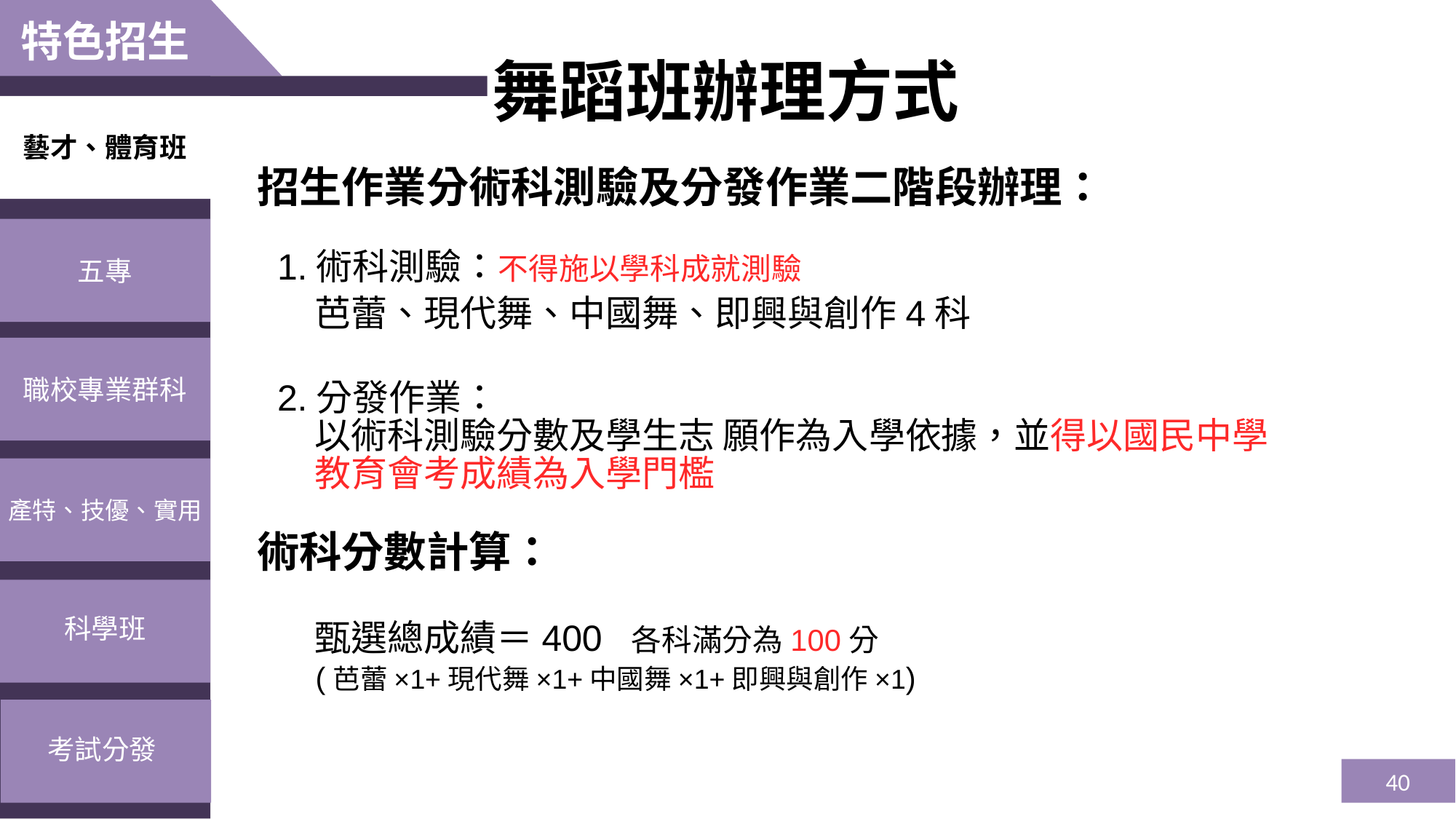

特色招生

舞蹈班辦理方式

藝才、體育班
招生作業分術科測驗及分發作業二階段辦理：

  1.術科測驗：不得施以學科成就測驗
      芭蕾、現代舞、中國舞、即興與創作4科

  2.分發作業：
      以術科測驗分數及學生志 願作為入學依據，並得以國民中學
      教育會考成績為入學門檻

術科分數計算：

      甄選總成績＝400  各科滿分為100分
       (芭蕾×1+現代舞×1+中國舞×1+即興與創作×1)

五專

職校專業群科

產特、技優、實用

科學班

考試分發

40